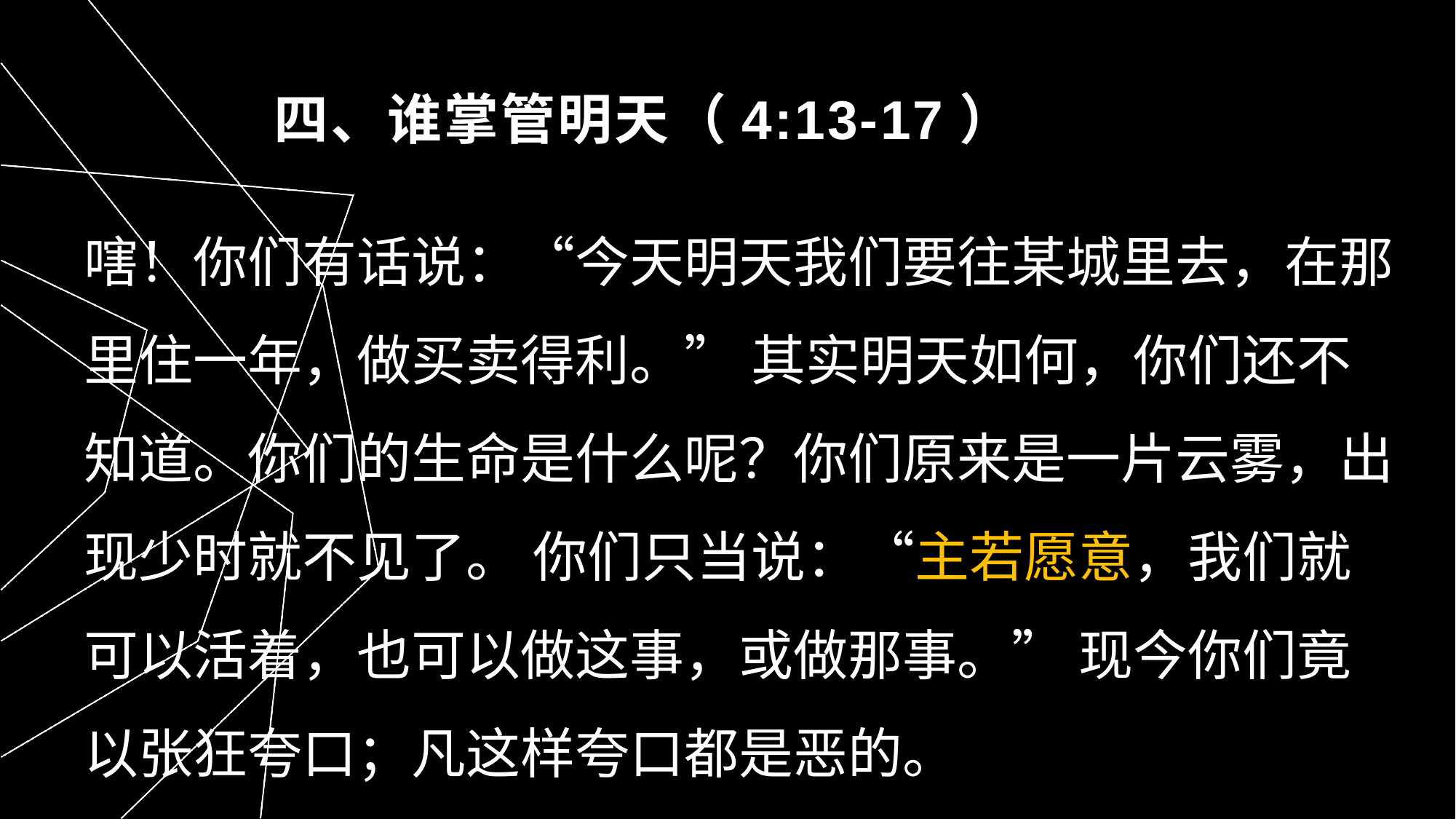

# 四、谁掌管明天（4:13-17）
嗐！你们有话说：“今天明天我们要往某城里去，在那里住一年，做买卖得利。” 其实明天如何，你们还不知道。你们的生命是什么呢？你们原来是一片云雾，出现少时就不见了。 你们只当说：“主若愿意，我们就可以活着，也可以做这事，或做那事。” 现今你们竟以张狂夸口；凡这样夸口都是恶的。